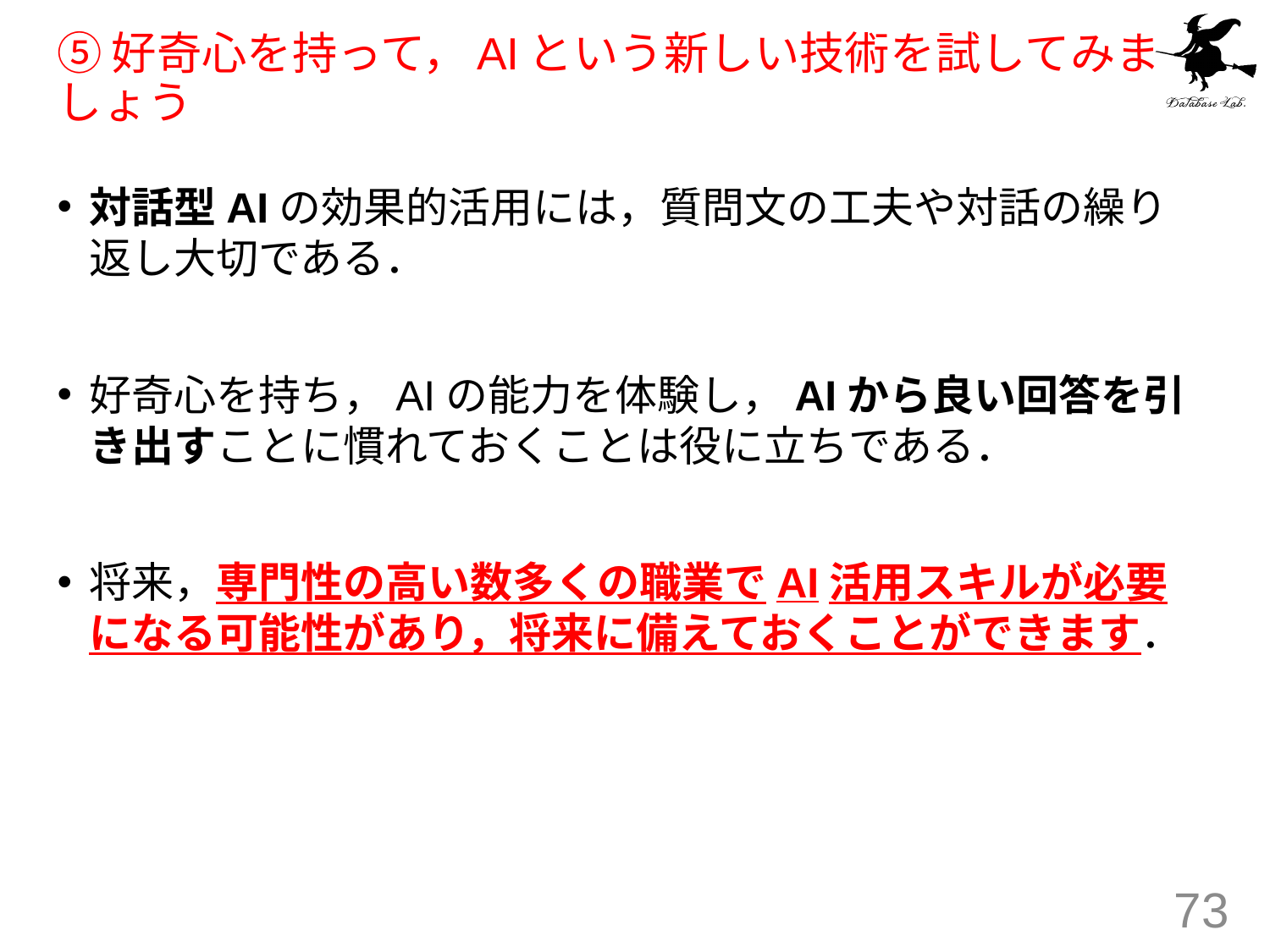

# ⑤好奇心を持って，AIという新しい技術を試してみましょう
対話型AIの効果的活用には，質問文の工夫や対話の繰り返し大切である．

好奇心を持ち，AIの能力を体験し，AIから良い回答を引き出すことに慣れておくことは役に立ちである．

将来，専門性の高い数多くの職業でAI活用スキルが必要になる可能性があり，将来に備えておくことができます．
73